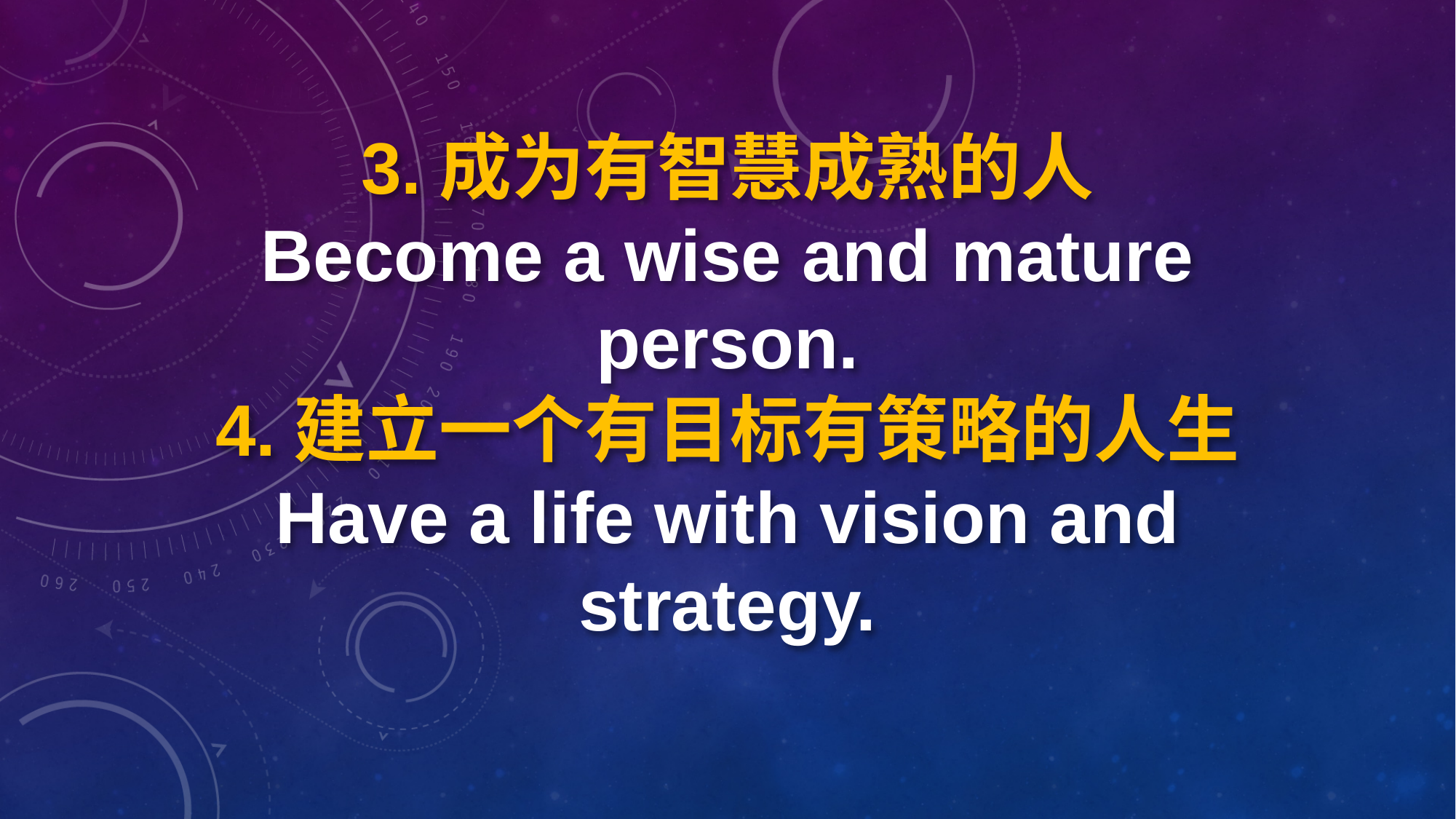

3.成为有智慧成熟的人
Become a wise and mature person.
4.建立一个有目标有策略的人生
Have a life with vision and strategy.